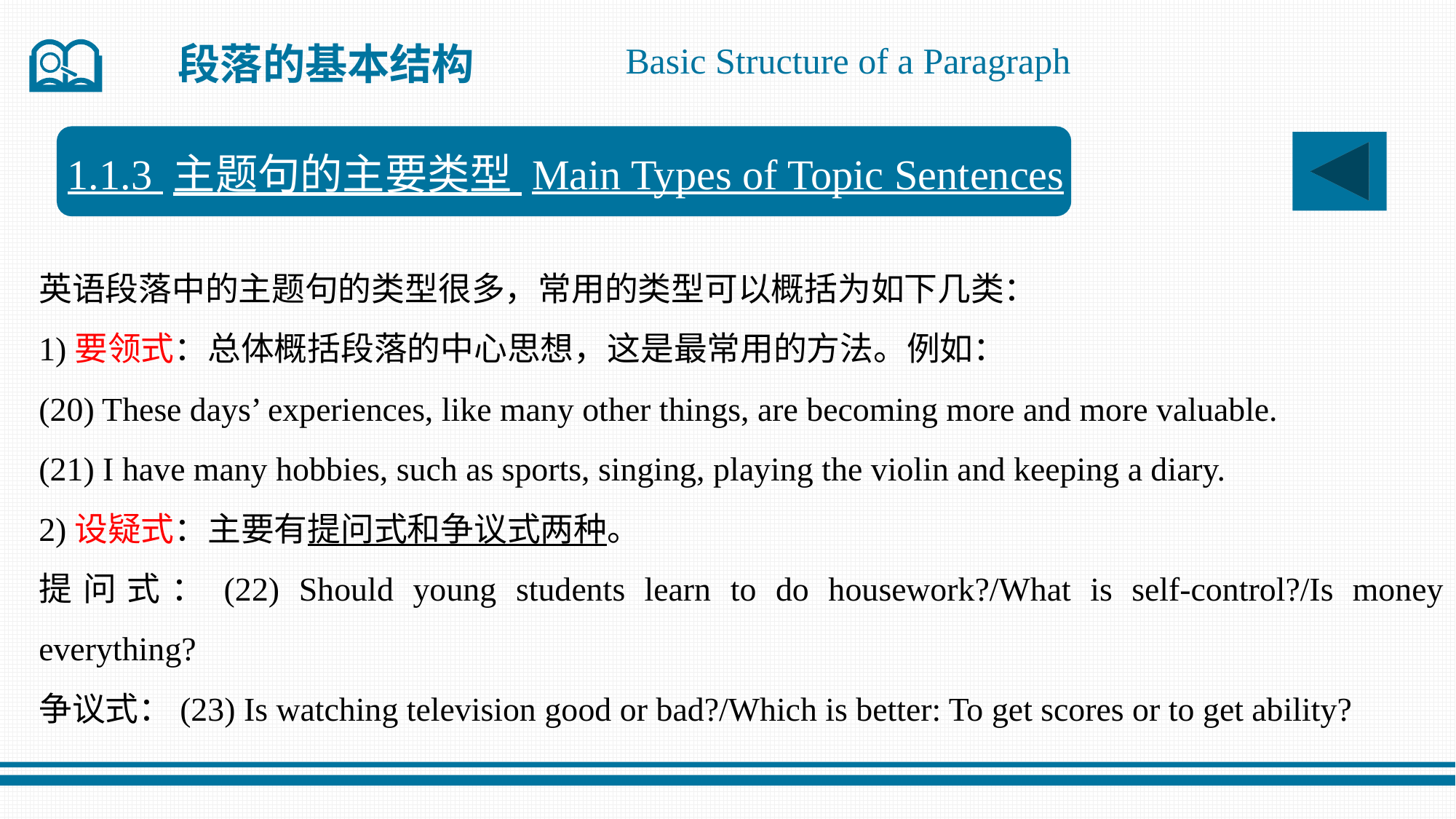

段落的基本结构
Basic Structure of a Paragraph

1.1.3 主题句的主要类型 Main Types of Topic Sentences

英语段落中的主题句的类型很多，常用的类型可以概括为如下几类：
1)要领式：总体概括段落的中心思想，这是最常用的方法。例如：
(20) These days’ experiences, like many other things, are becoming more and more valuable.
(21) I have many hobbies, such as sports, singing, playing the violin and keeping a diary.
2)设疑式：主要有提问式和争议式两种。
提问式：(22) Should young students learn to do housework?/What is self-control?/Is money everything?
争议式：(23) Is watching television good or bad?/Which is better: To get scores or to get ability?